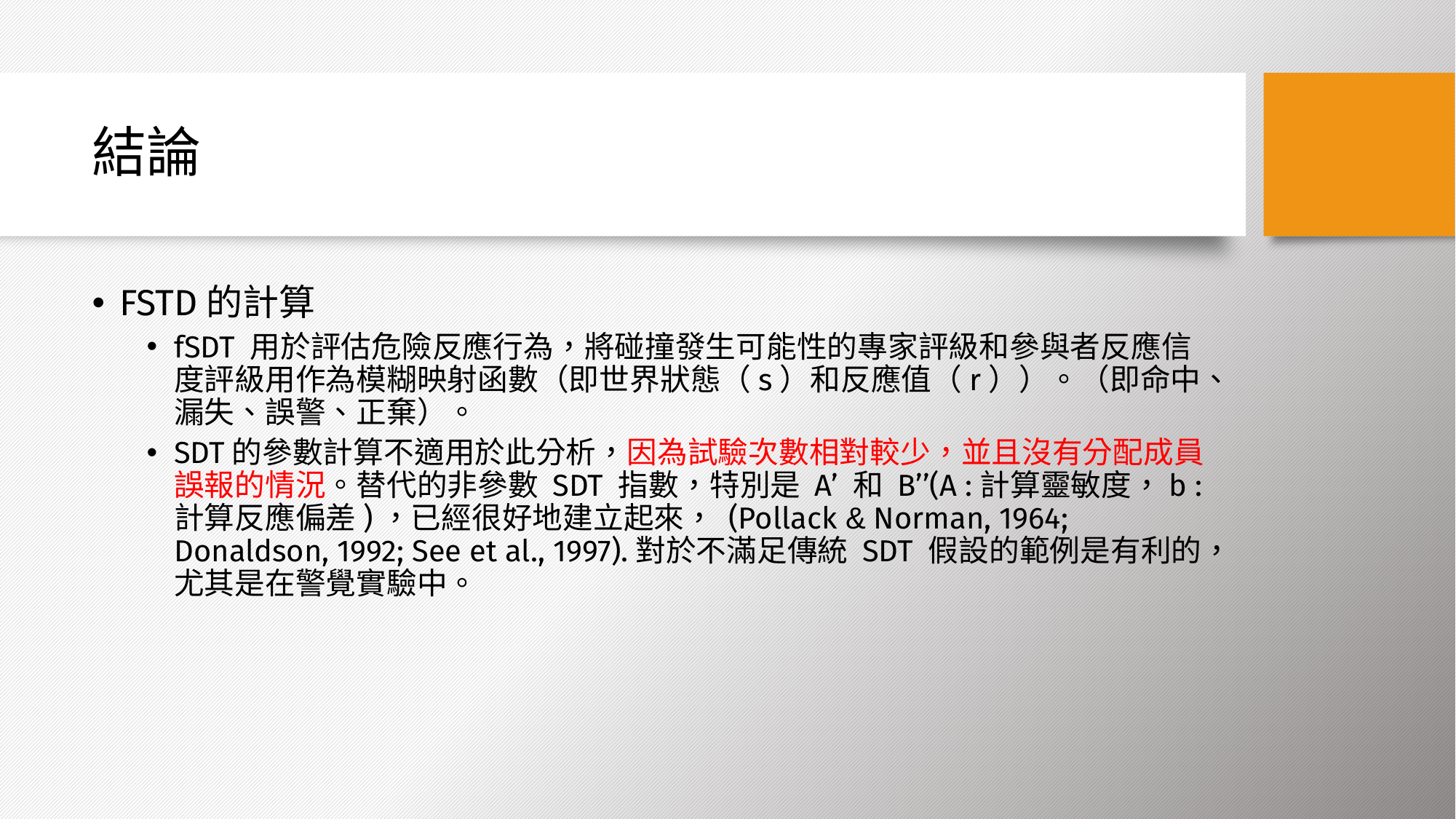

# 結論
FSTD的計算
fSDT 用於評估危險反應行為，將碰撞發生可能性的專家評級和參與者反應信度評級用作為模糊映射函數（即世界狀態（s）和反應值（r））。（即命中、漏失、誤警、正棄）。
SDT的參數計算不適用於此分析，因為試驗次數相對較少，並且沒有分配成員誤報的情況。替代的非參數 SDT 指數，特別是 A’ 和 B’’(A :計算靈敏度，b :計算反應偏差)，已經很好地建立起來， (Pollack & Norman, 1964; Donaldson, 1992; See et al., 1997).對於不滿足傳統 SDT 假設的範例是有利的，尤其是在警覺實驗中。